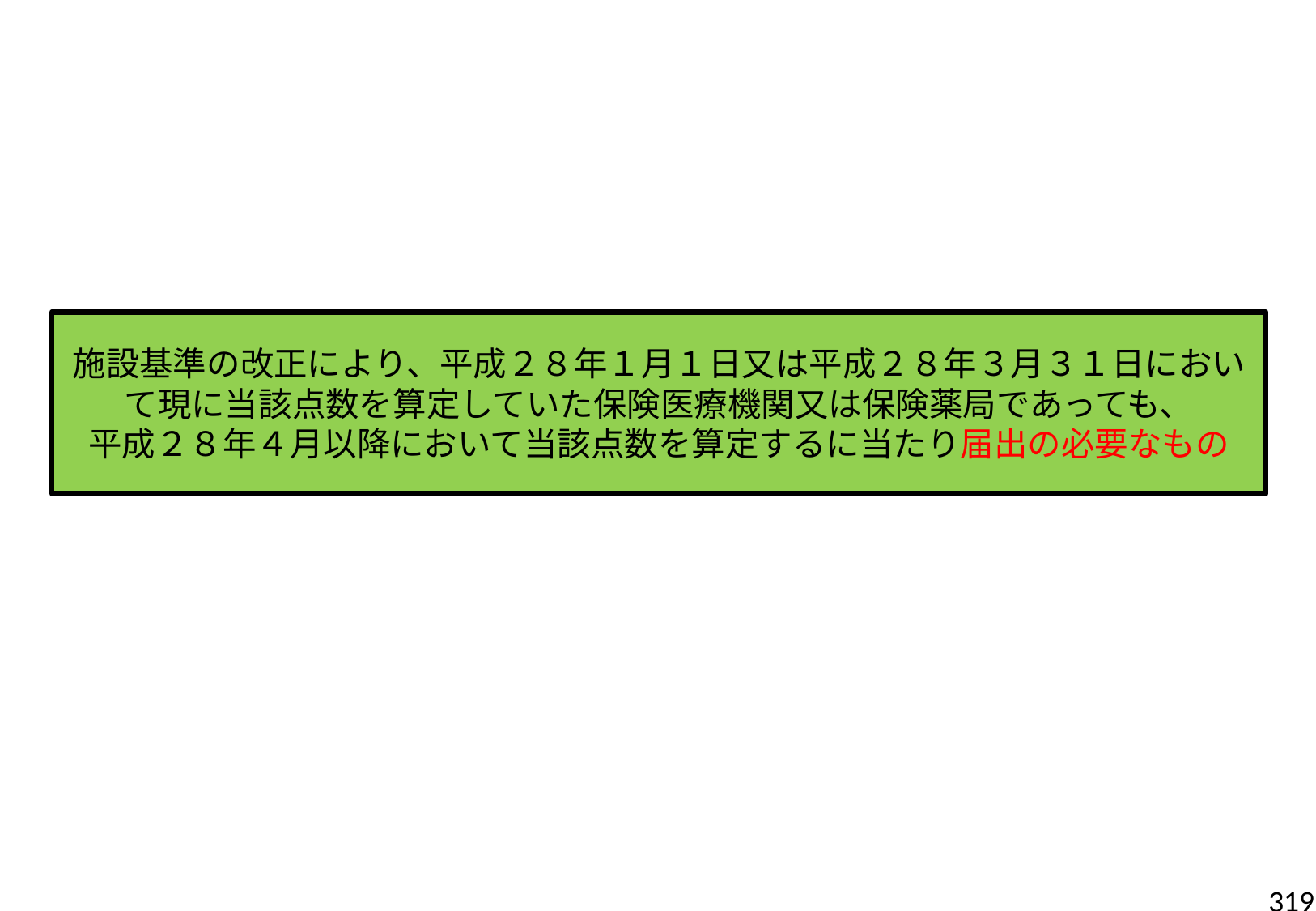

施設基準の改正により、平成２８年１月１日又は平成２８年３月３１日において現に当該点数を算定していた保険医療機関又は保険薬局であっても、
平成２８年４月以降において当該点数を算定するに当たり届出の必要なもの
319